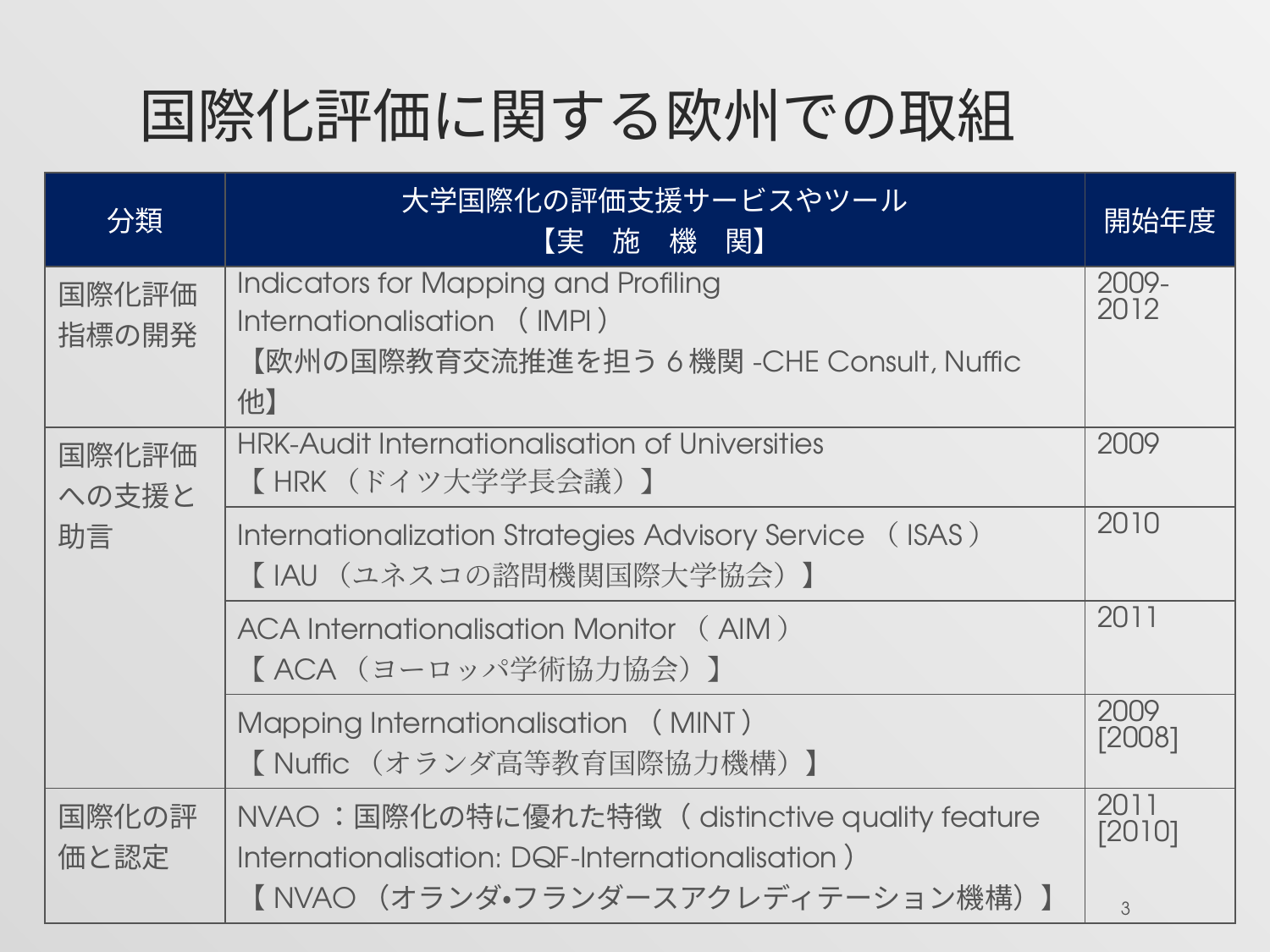

# 国際化評価に関する欧州での取組
| 分類 | 大学国際化の評価支援サービスやツール 【実　施　機　関】 | 開始年度 |
| --- | --- | --- |
| 国際化評価指標の開発 | Indicators for Mapping and Profiling Internationalisation（IMPI） 【欧州の国際教育交流推進を担う6機関-CHE Consult, Nuffic他】 | 2009-2012 |
| 国際化評価への支援と助言 | HRK-Audit Internationalisation of Universities 【HRK（ドイツ大学学長会議）】 | 2009 |
|  | Internationalization Strategies Advisory Service（ISAS） 【IAU（ユネスコの諮問機関国際大学協会）】 | 2010 |
|  | ACA Internationalisation Monitor（AIM） 【ACA（ヨーロッパ学術協力協会）】 | 2011 |
|  | Mapping Internationalisation（MINT） 【Nuffic（オランダ高等教育国際協力機構）】 | 2009 [2008] |
| 国際化の評価と認定 | NVAO：国際化の特に優れた特徴（distinctive quality feature Internationalisation: DQF-Internationalisation） 【NVAO（オランダ・フランダースアクレディテーション機構）】 | 2011 [2010] |
3